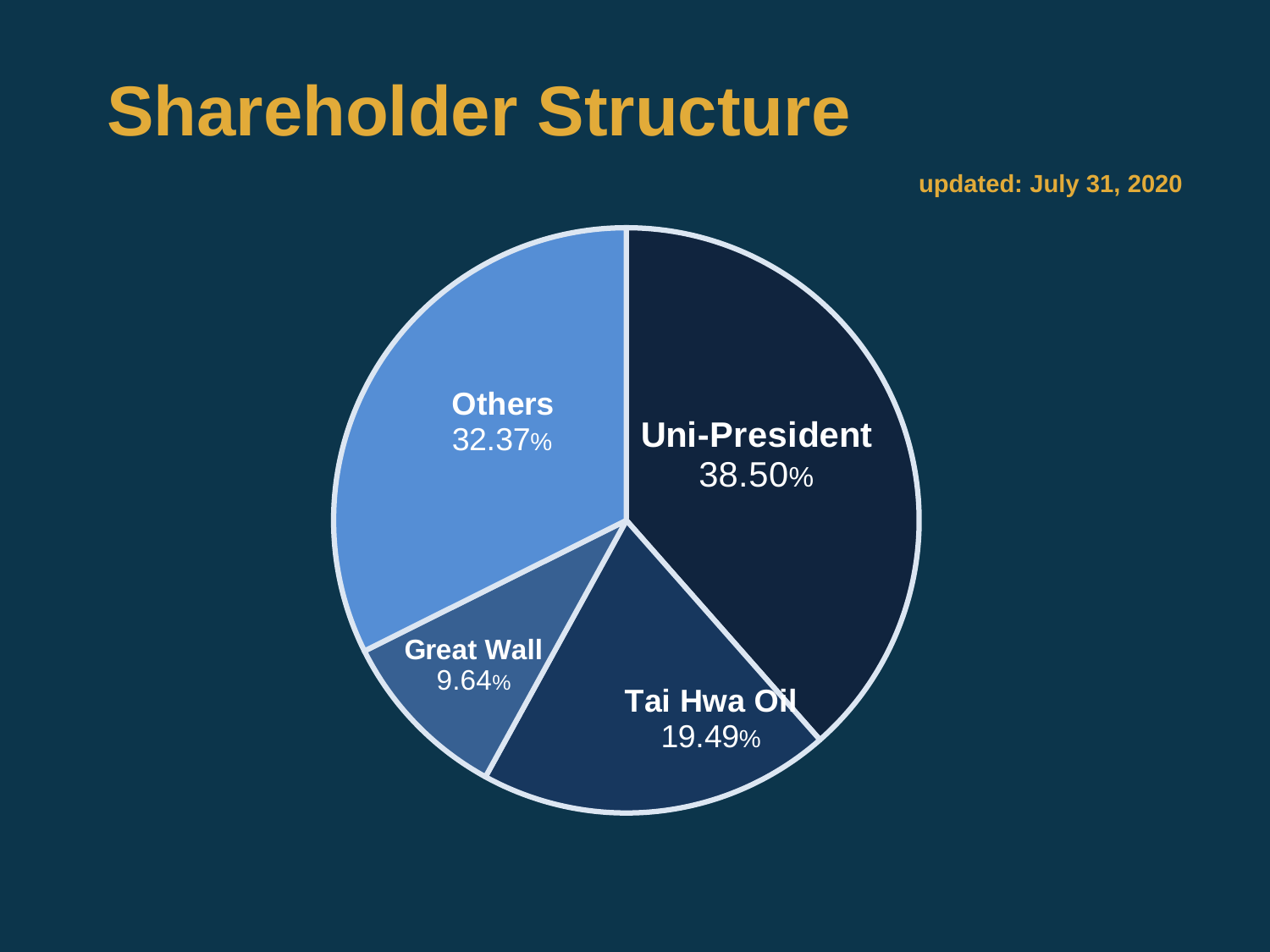

Shareholder Structure

### Chart

| Category | 股權比例 |
|---|---|
| 統一企業 | 0.38500000000000045 |
| 泰華油脂 | 0.1949 |
| 大成長城 | 0.0964 |
| 其他 | 0.3237000000000003 |
updated: July 31, 2020